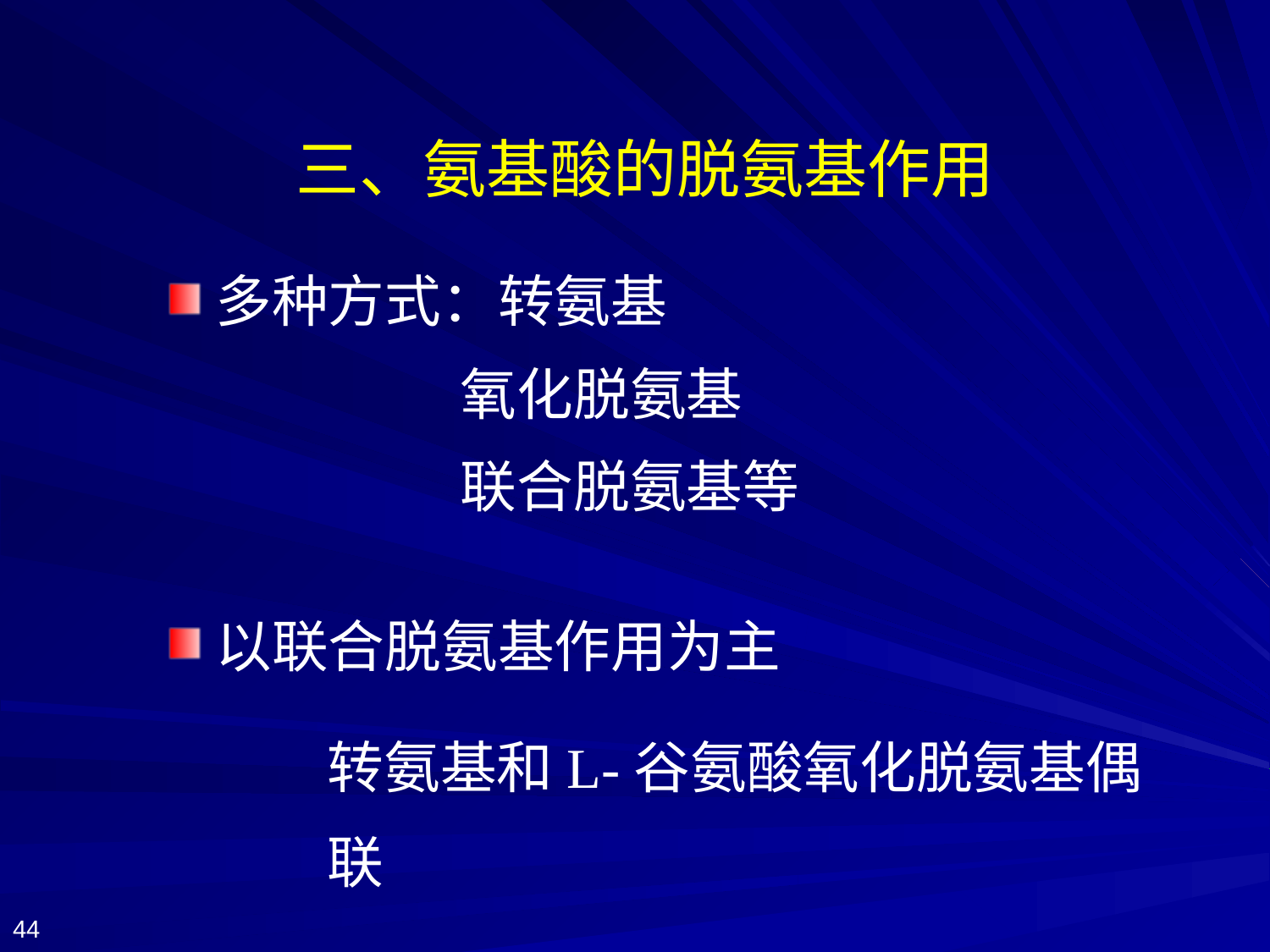

# 三、氨基酸的脱氨基作用
多种方式：转氨基
                      氧化脱氨基
                      联合脱氨基等

以联合脱氨基作用为主
转氨基和L-谷氨酸氧化脱氨基偶联
44